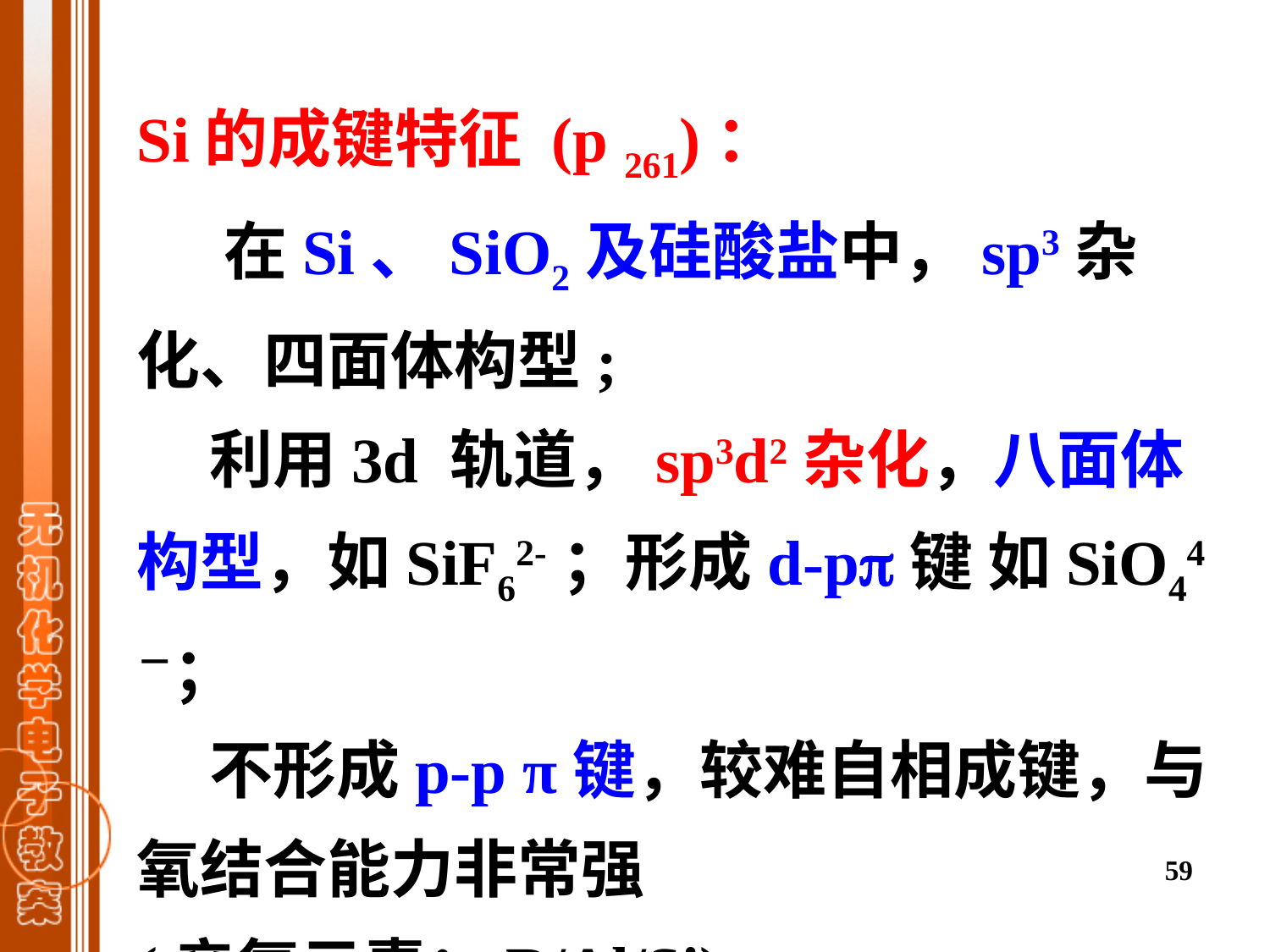

Si的成键特征 (p 261)：
     在Si、SiO2及硅酸盐中，sp3杂化、四面体构型;
    利用3d 轨道，sp3d2杂化，八面体构型，如SiF62-；形成d-pπ键 如SiO44－；
    不形成p-p π键，较难自相成键，与氧结合能力非常强  (亲氧元素：B/Al/Si)
59